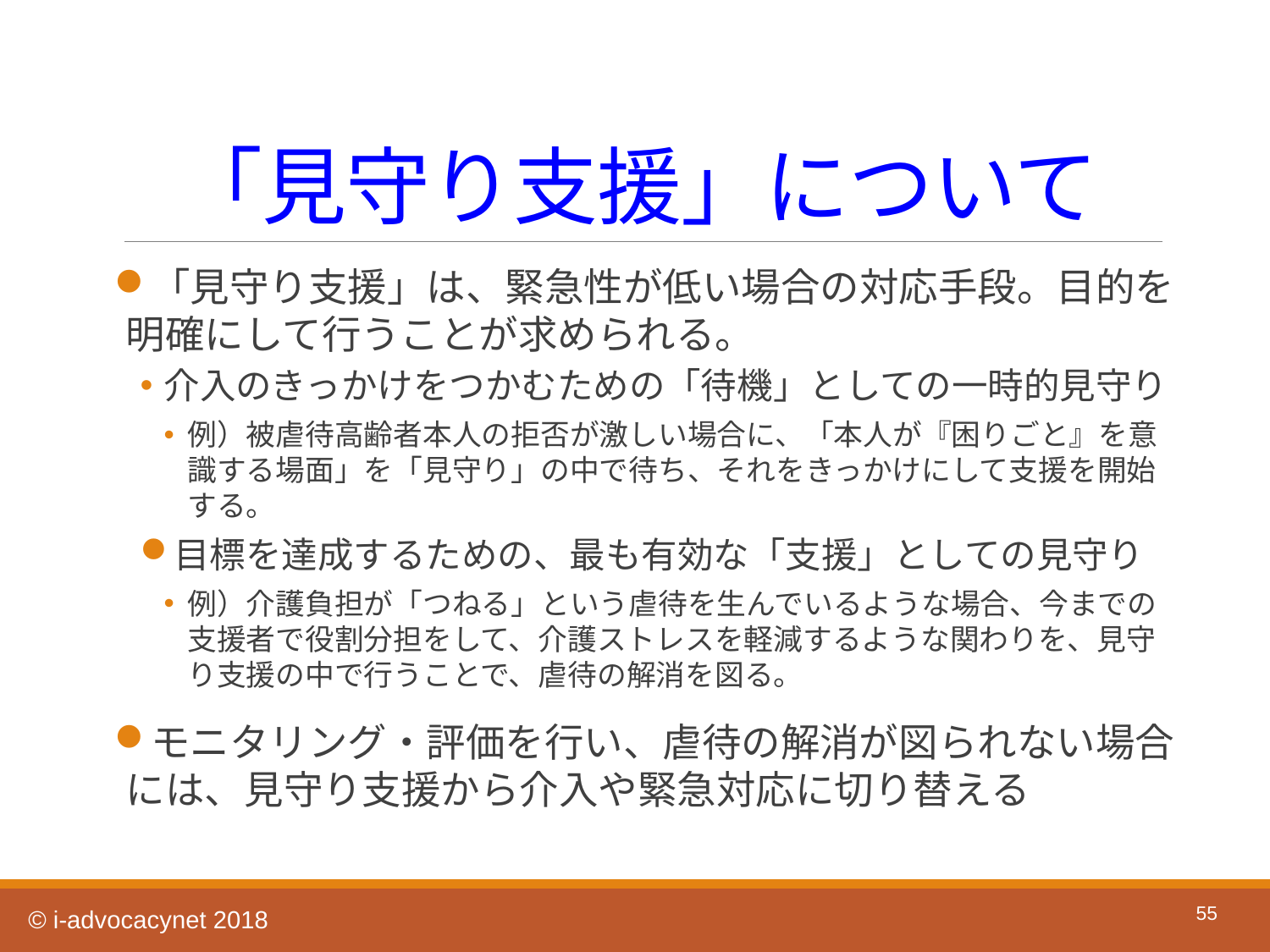

# 「見守り支援」について
「見守り支援」は、緊急性が低い場合の対応手段。目的を明確にして行うことが求められる。
介入のきっかけをつかむための「待機」としての一時的見守り
例）被虐待高齢者本人の拒否が激しい場合に、「本人が『困りごと』を意識する場面」を「見守り」の中で待ち、それをきっかけにして支援を開始する。
目標を達成するための、最も有効な「支援」としての見守り
例）介護負担が「つねる」という虐待を生んでいるような場合、今までの支援者で役割分担をして、介護ストレスを軽減するような関わりを、見守り支援の中で行うことで、虐待の解消を図る。
モニタリング・評価を行い、虐待の解消が図られない場合には、見守り支援から介入や緊急対応に切り替える

55